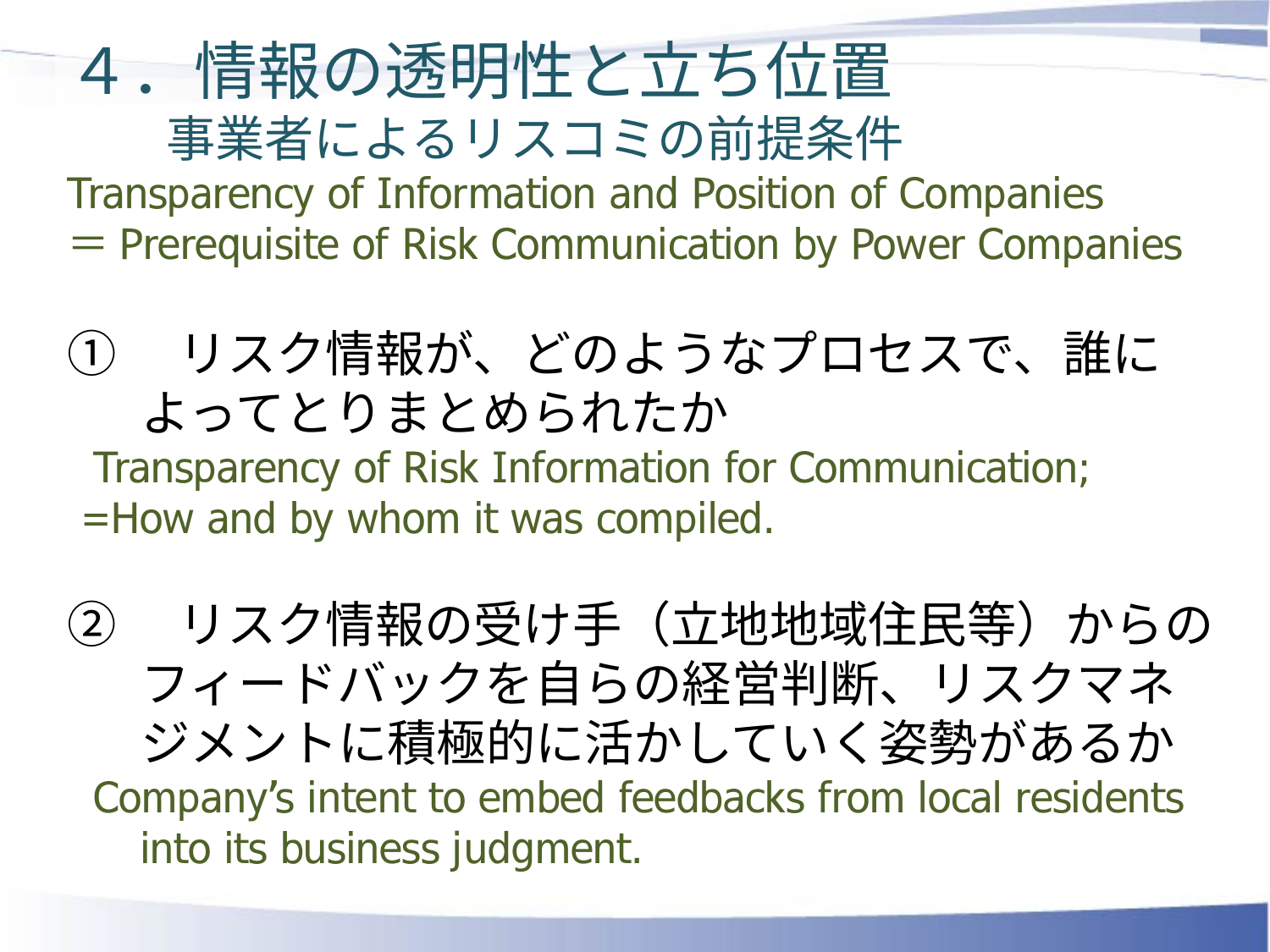

４．情報の透明性と立ち位置
　　事業者によるリスコミの前提条件
Transparency of Information and Position of Companies
＝Prerequisite of Risk Communication by Power Companies
①　リスク情報が、どのようなプロセスで、誰によってとりまとめられたか
  Transparency of Risk Information for Communication;
 =How and by whom it was compiled.

②　リスク情報の受け手（立地地域住民等）からのフィードバックを自らの経営判断、リスクマネジメントに積極的に活かしていく姿勢があるか
  Company’s intent to embed feedbacks from local residents into its business judgment.